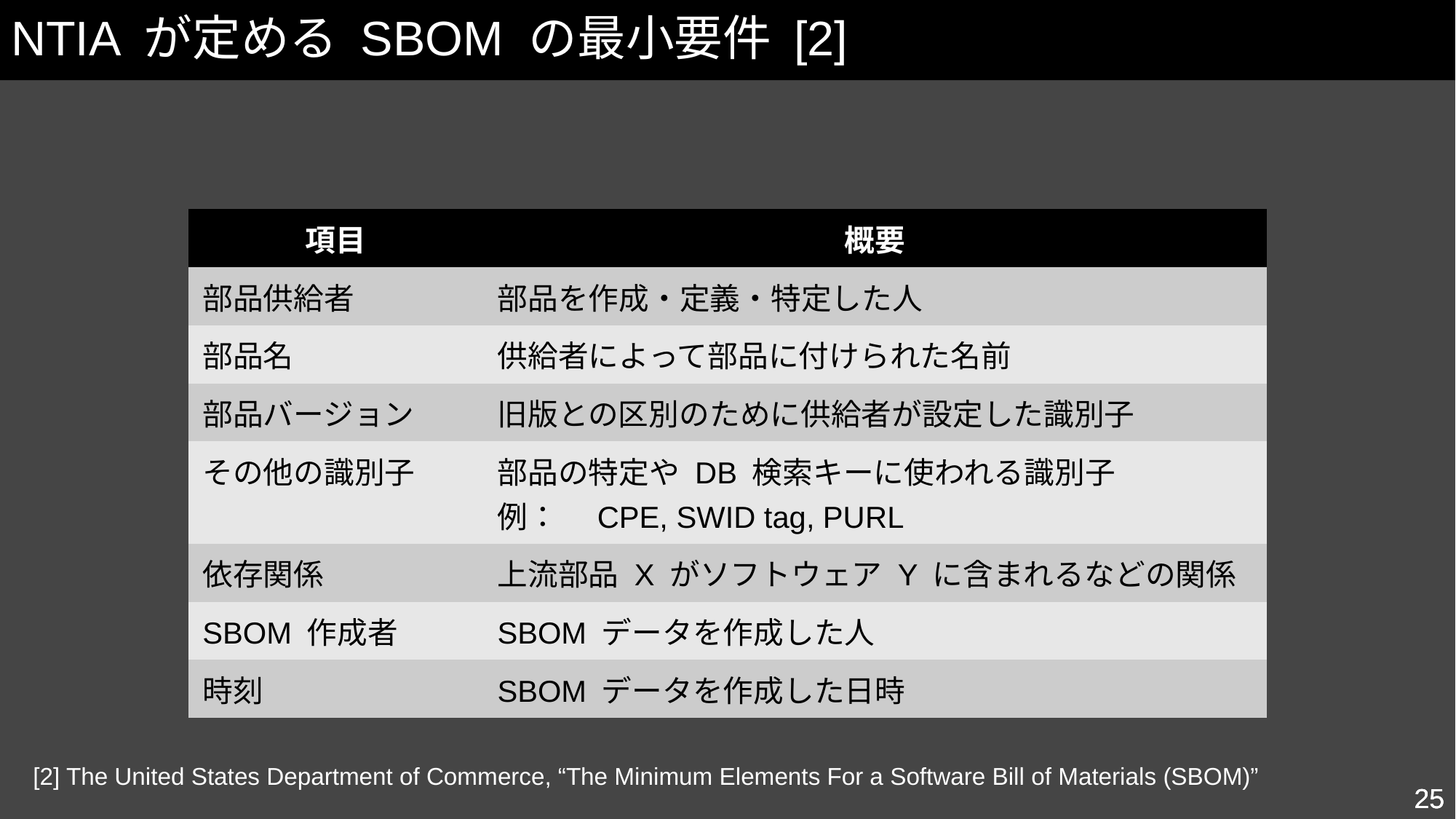

# NTIA が定める SBOM の最小要件 [2]
| 項目 | 概要 |
| --- | --- |
| 部品供給者 | 部品を作成・定義・特定した人 |
| 部品名 | 供給者によって部品に付けられた名前 |
| 部品バージョン | 旧版との区別のために供給者が設定した識別子 |
| その他の識別子 | 部品の特定や DB 検索キーに使われる識別子 例：　CPE, SWID tag, PURL |
| 依存関係 | 上流部品 X がソフトウェア Y に含まれるなどの関係 |
| SBOM 作成者 | SBOM データを作成した人 |
| 時刻 | SBOM データを作成した日時 |
[2] The United States Department of Commerce, “The Minimum Elements For a Software Bill of Materials (SBOM)”